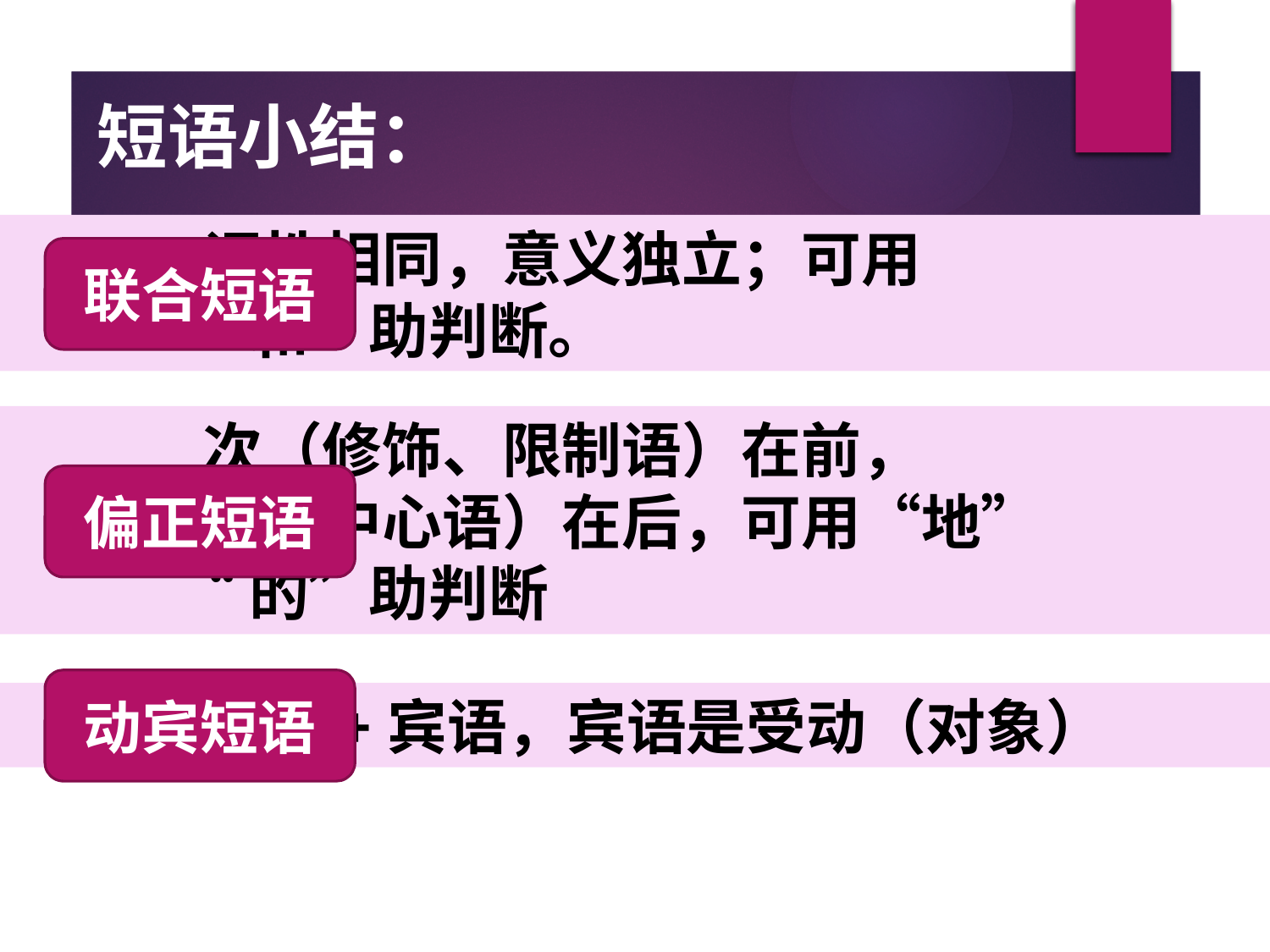

短语小结：
             词性相同，意义独立；可用
            “和”助判断。
联合短语
             次（修饰、限制语）在前，
             主（中心语）在后，可用“地”
            “的”助判断
偏正短语
动宾短语
             动词+宾语，宾语是受动（对象）